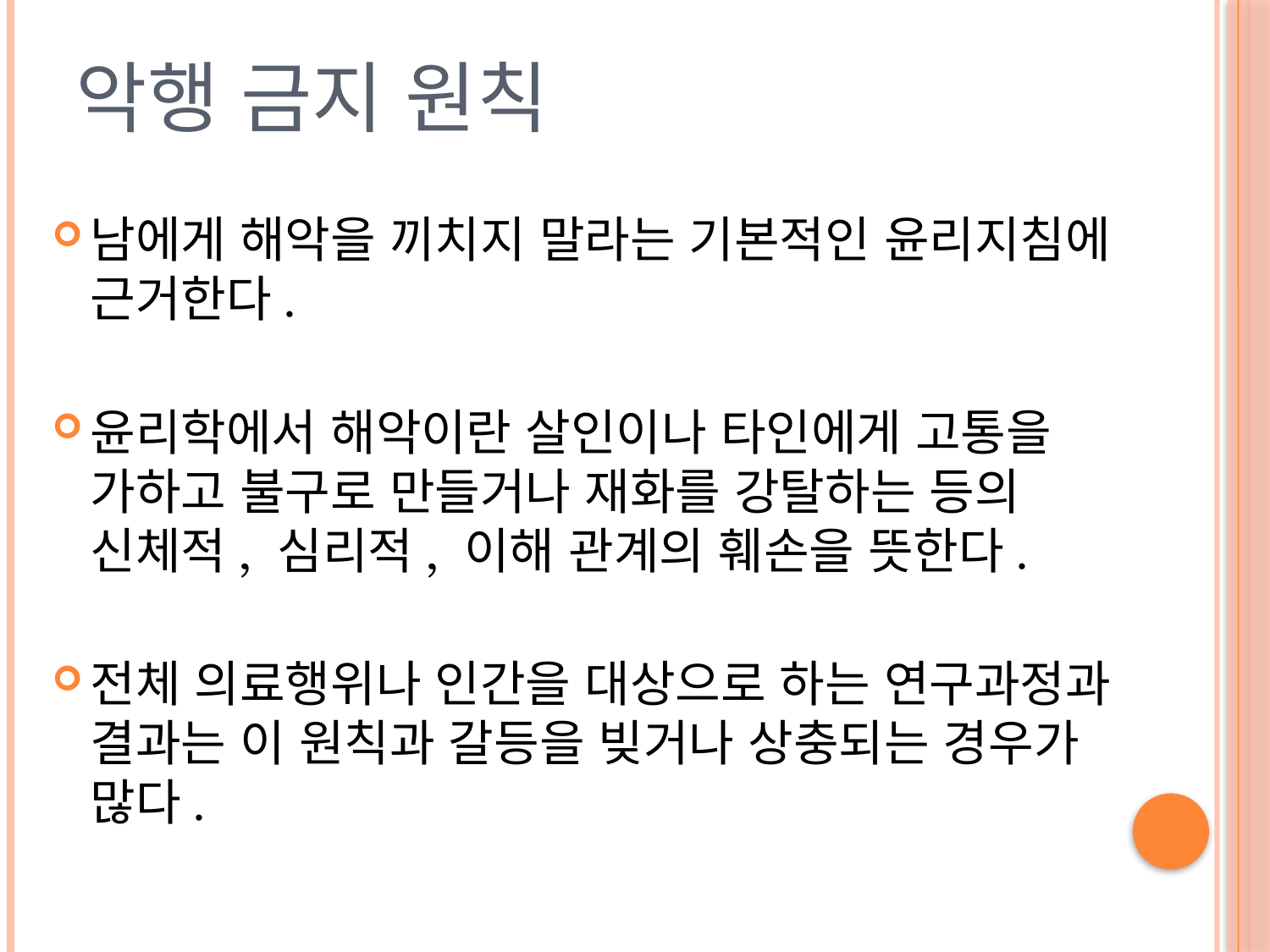

# 악행 금지 원칙

남에게 해악을 끼치지 말라는 기본적인 윤리지침에 근거한다.

윤리학에서 해악이란 살인이나 타인에게 고통을 가하고 불구로 만들거나 재화를 강탈하는 등의 신체적, 심리적, 이해 관계의 훼손을 뜻한다.

전체 의료행위나 인간을 대상으로 하는 연구과정과 결과는 이 원칙과 갈등을 빚거나 상충되는 경우가 많다.